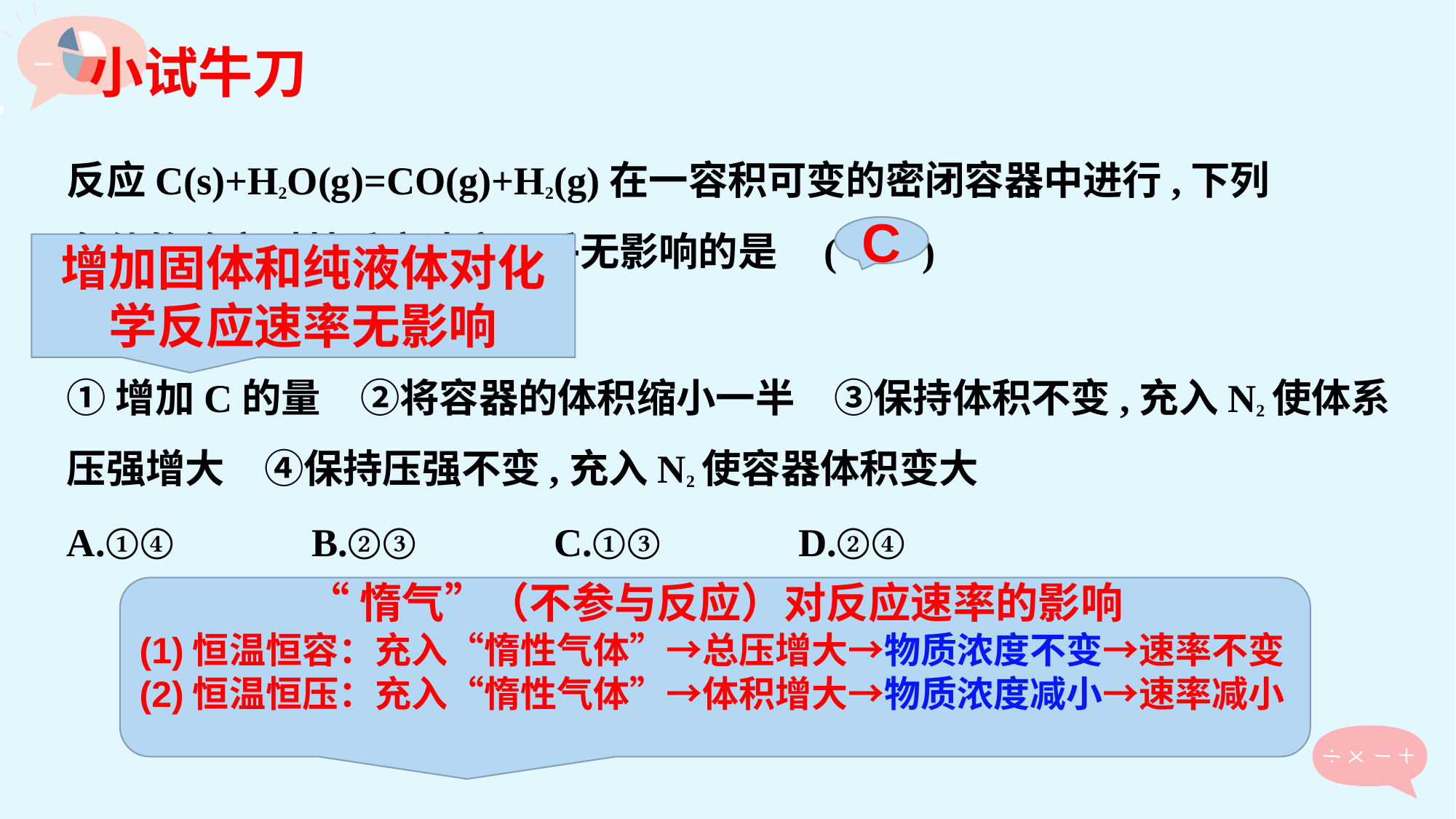

小试牛刀
反应C(s)+H2O(g)=CO(g)+H2(g)在一容积可变的密闭容器中进行,下列
条件的改变对其反应速率几乎无影响的是 (　   )

①增加C的量　②将容器的体积缩小一半　③保持体积不变,充入N2使体系
压强增大　④保持压强不变,充入N2使容器体积变大
A.①④　　　B.②③　　　C.①③　　　D.②④
C
增加固体和纯液体对化学反应速率无影响
“惰气”（不参与反应）对反应速率的影响
(1)恒温恒容：充入“惰性气体”→总压增大→物质浓度不变→速率不变
(2)恒温恒压：充入“惰性气体”→体积增大→物质浓度减小→速率减小